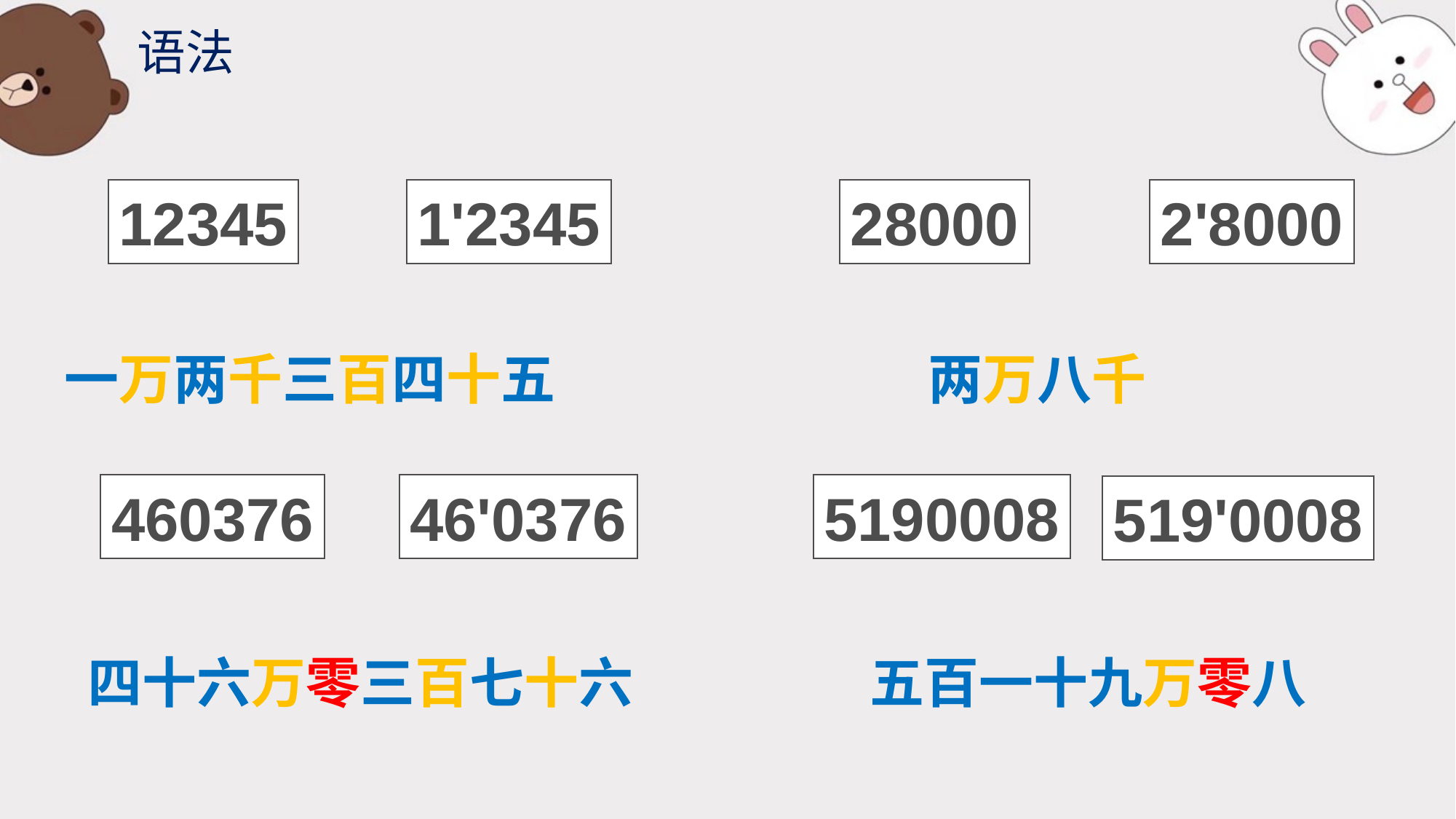

语法
12345
1'2345
28000
2'8000
一万两千三百四十五
两万八千
460376
46'0376
5190008
519'0008
四十六万零三百七十六
五百一十九万零八